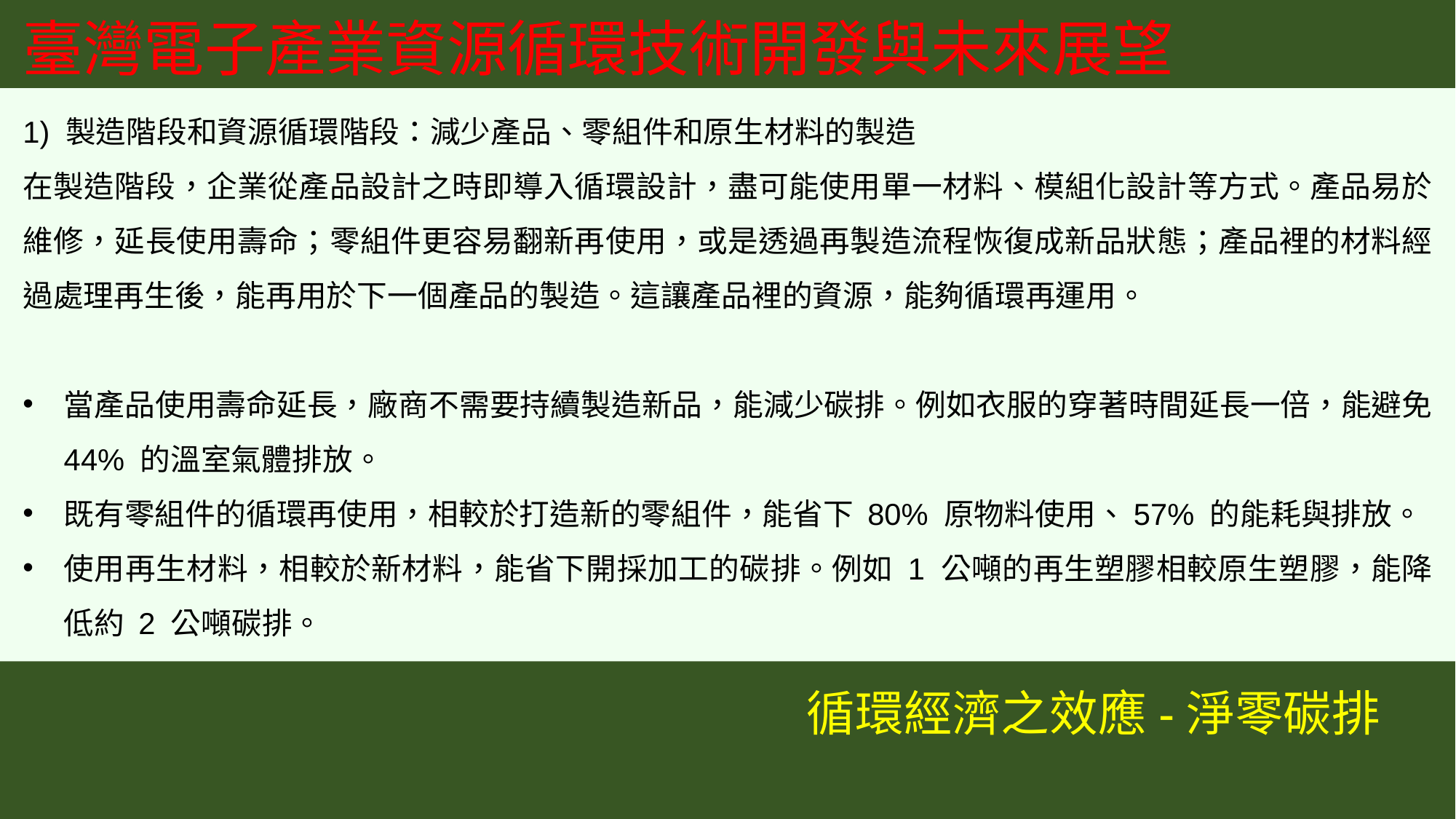

臺灣電子產業資源循環技術開發與未來展望
1) 製造階段和資源循環階段：減少產品、零組件和原生材料的製造
在製造階段，企業從產品設計之時即導入循環設計，盡可能使用單一材料、模組化設計等方式。產品易於維修，延長使用壽命；零組件更容易翻新再使用，或是透過再製造流程恢復成新品狀態；產品裡的材料經過處理再生後，能再用於下一個產品的製造。這讓產品裡的資源，能夠循環再運用。

當產品使用壽命延長，廠商不需要持續製造新品，能減少碳排。例如衣服的穿著時間延長一倍，能避免 44% 的溫室氣體排放。
既有零組件的循環再使用，相較於打造新的零組件，能省下 80% 原物料使用、57% 的能耗與排放。
使用再生材料，相較於新材料，能省下開採加工的碳排。例如 1 公噸的再生塑膠相較原生塑膠，能降低約 2 公噸碳排。
循環經濟之效應-淨零碳排